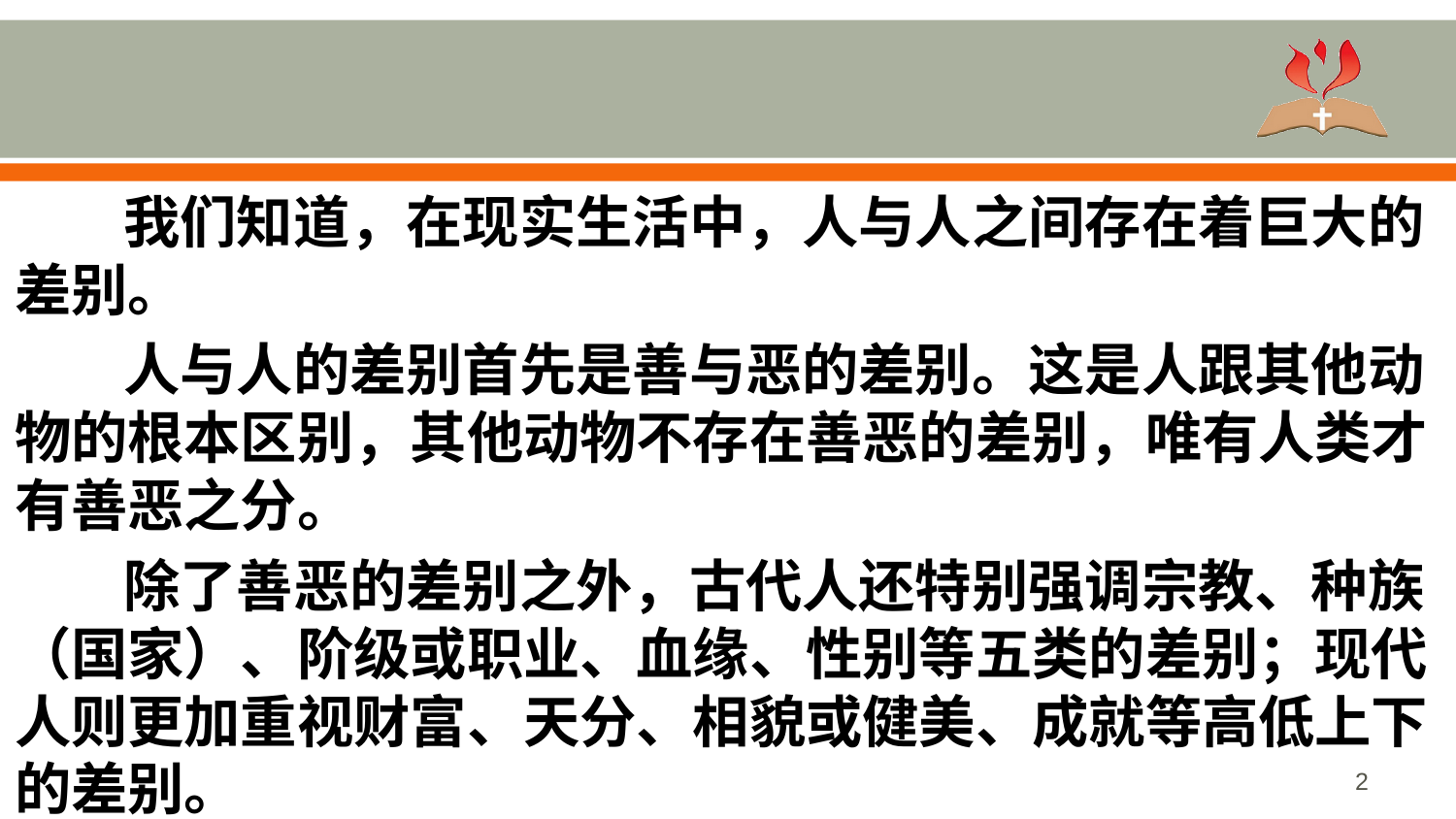

我们知道，在现实生活中，人与人之间存在着巨大的差别。
人与人的差别首先是善与恶的差别。这是人跟其他动物的根本区别，其他动物不存在善恶的差别，唯有人类才有善恶之分。
除了善恶的差别之外，古代人还特别强调宗教、种族（国家）、阶级或职业、血缘、性别等五类的差别；现代人则更加重视财富、天分、相貌或健美、成就等高低上下的差别。

2